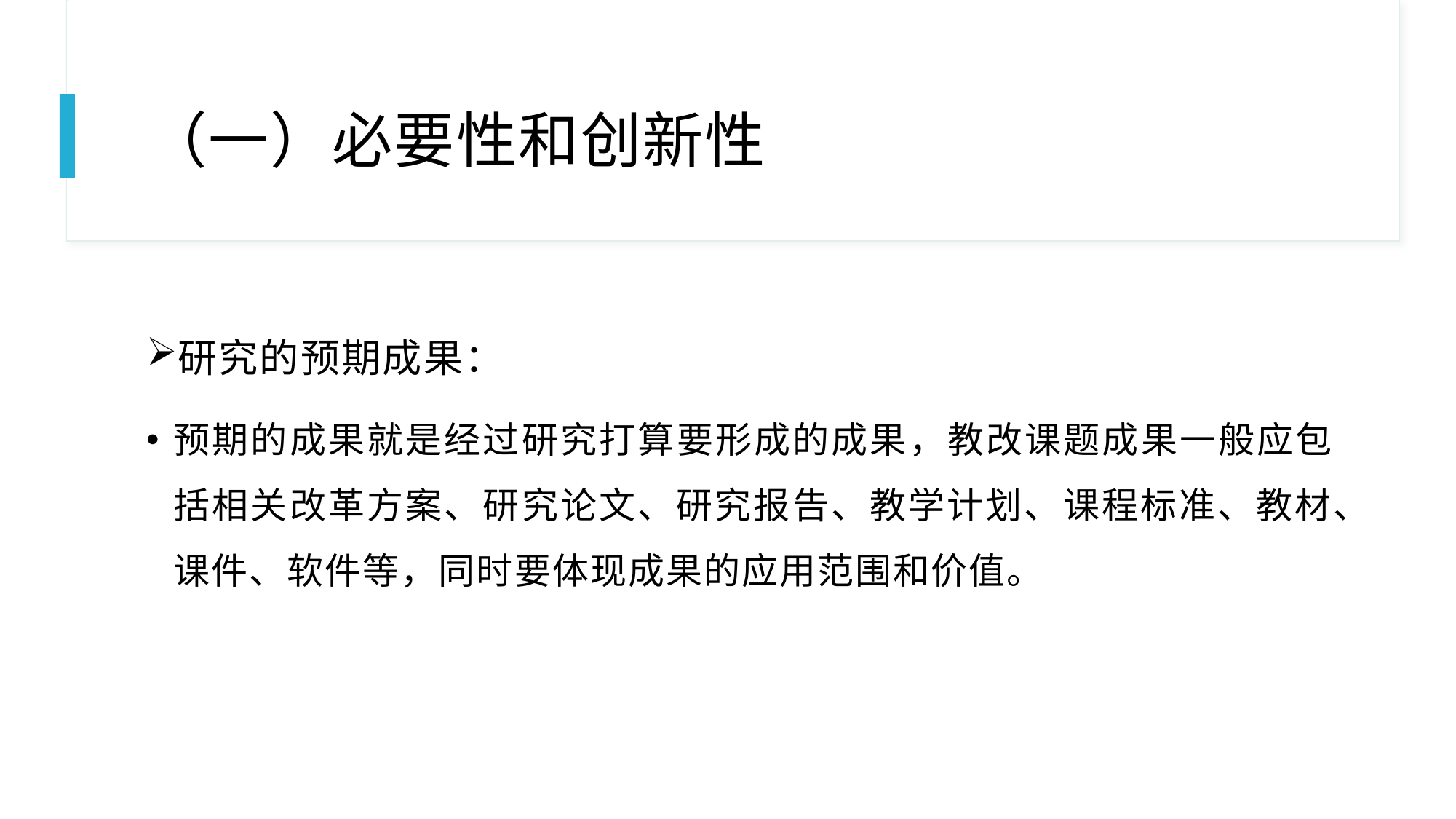

# （一）必要性和创新性
研究的预期成果：
预期的成果就是经过研究打算要形成的成果，教改课题成果一般应包括相关改革方案、研究论文、研究报告、教学计划、课程标准、教材、课件、软件等，同时要体现成果的应用范围和价值。